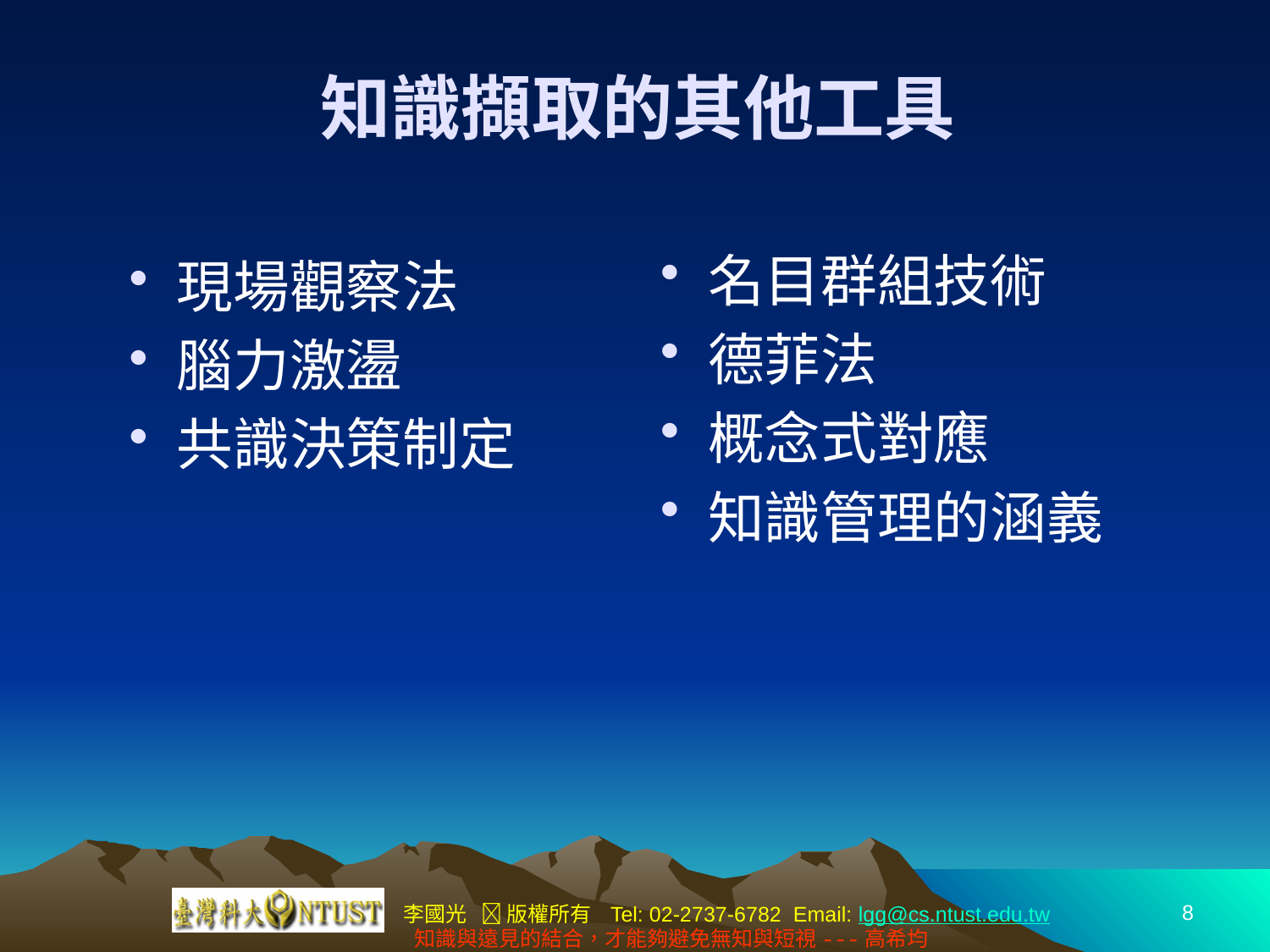

# 知識擷取的其他工具
名目群組技術
德菲法
概念式對應
知識管理的涵義

現場觀察法
腦力激盪
共識決策制定

8